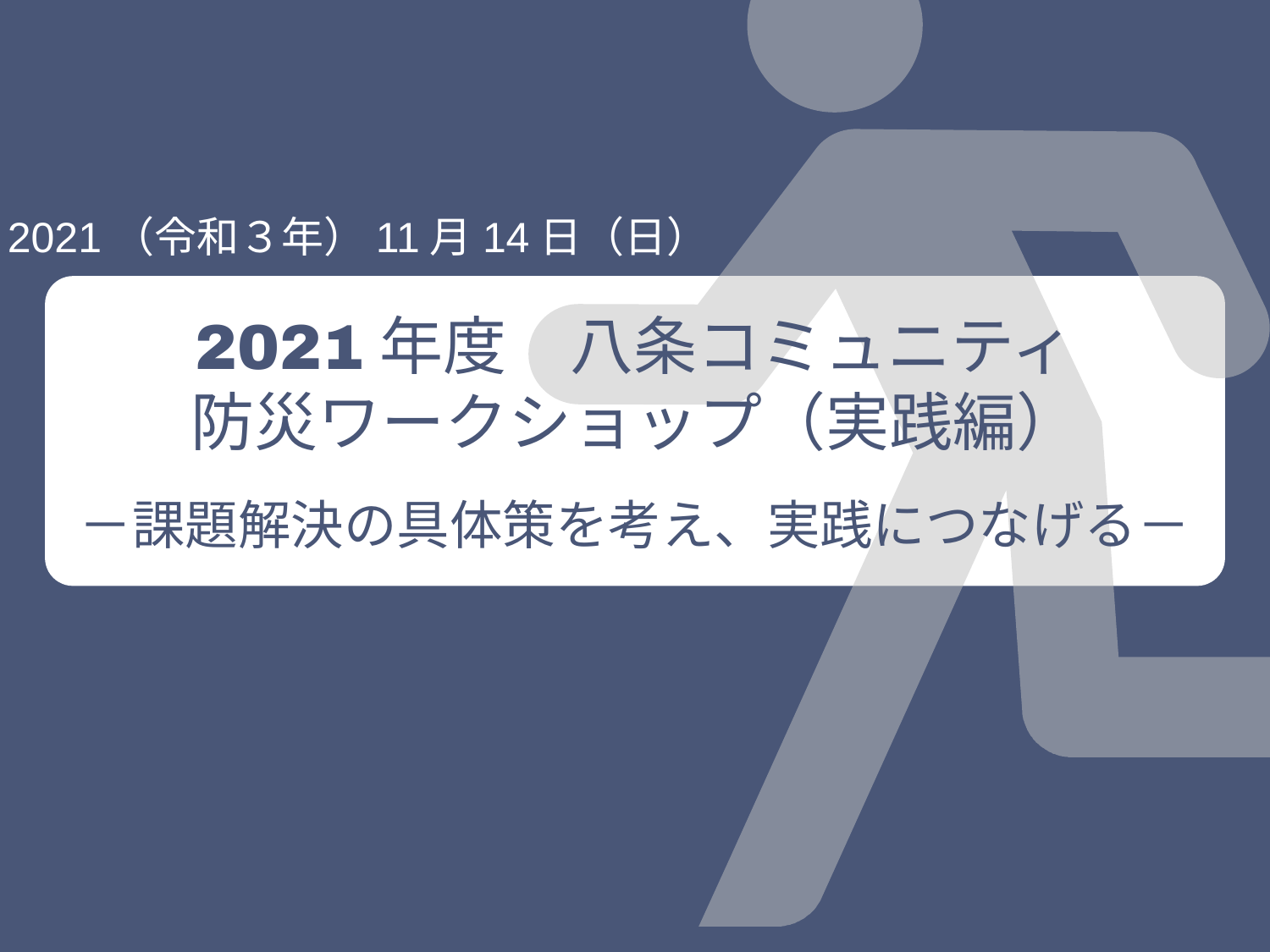

2021（令和３年）11月14日（日）
# 2021年度　八条コミュニティ 防災ワークショップ（実践編） －課題解決の具体策を考え、実践につなげる－